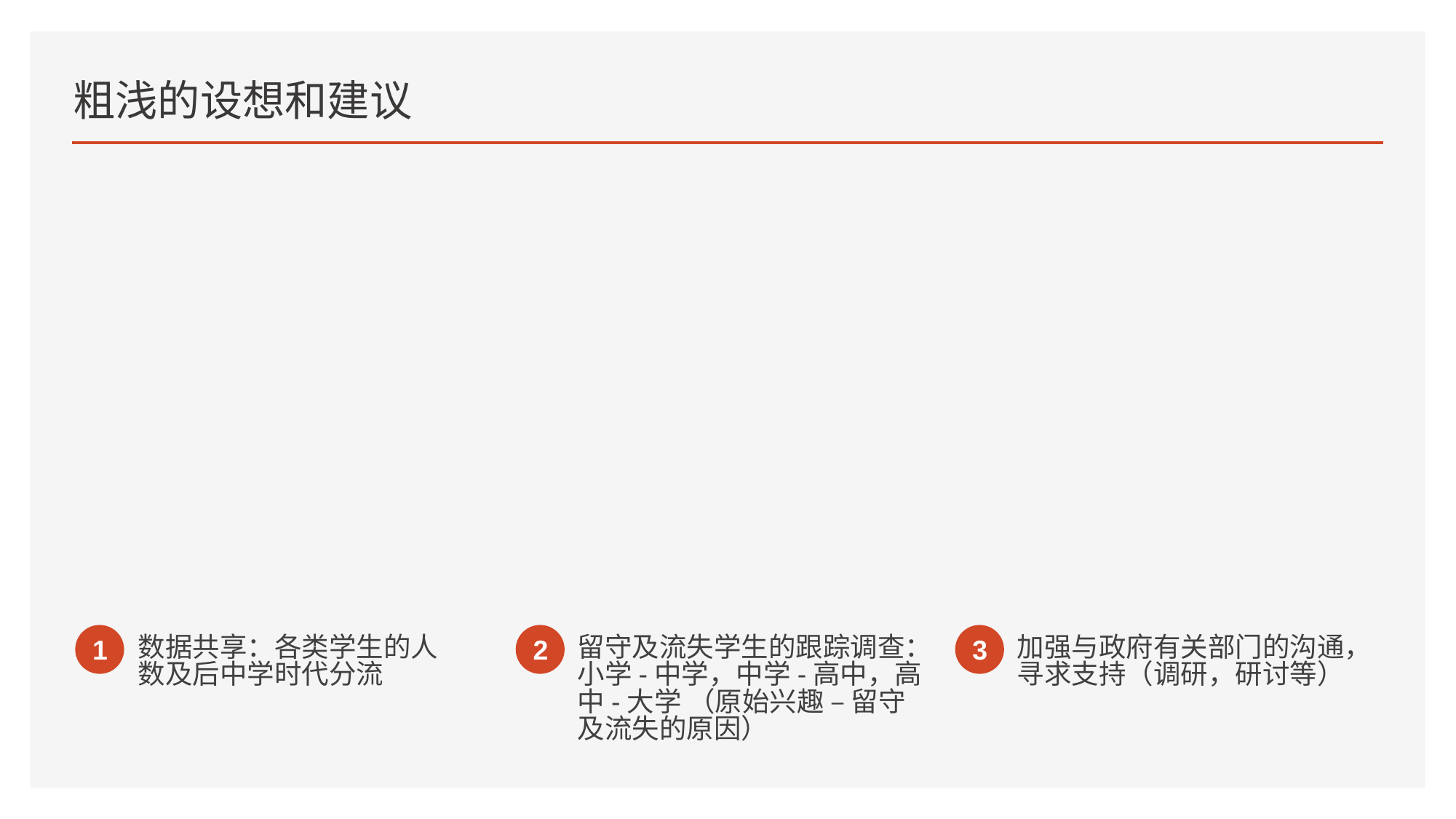

# 粗浅的设想和建议
出发点：大，中，小学校需联手.

理解如下关节点:

1

2

3
数据共享：各类学生的人数及后中学时代分流
留守及流失学生的跟踪调查：小学-中学，中学-高中，高中-大学 （原始兴趣 – 留守及流失的原因）
加强与政府有关部门的沟通，寻求支持（调研，研讨等）